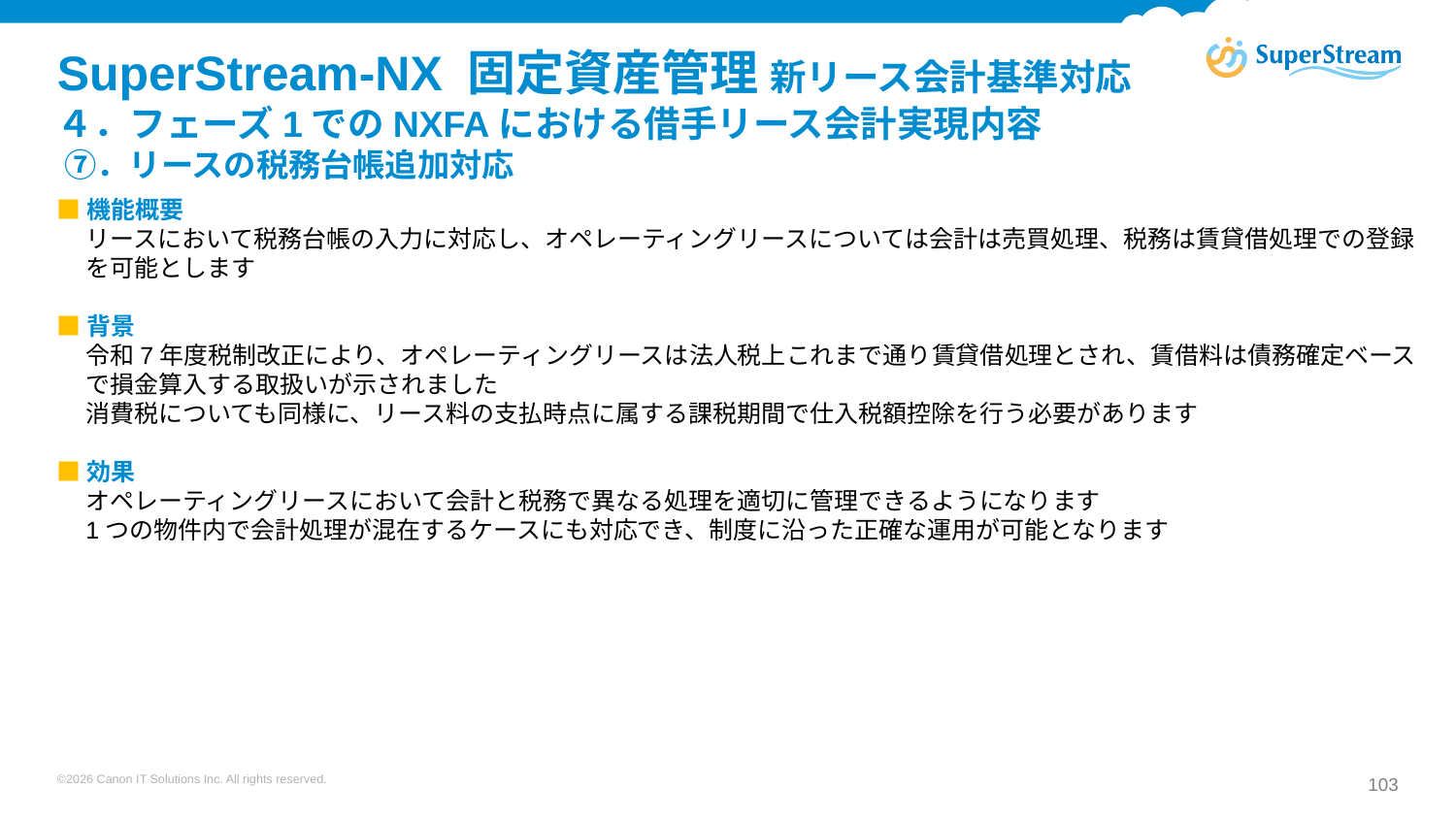

# SuperStream-NX 固定資産管理 新リース会計基準対応 ４．フェーズ1でのNXFAにおける借手リース会計実現内容 ⑦．リースの税務台帳追加対応
■機能概要
リースにおいて税務台帳の入力に対応し、オペレーティングリースについては会計は売買処理、税務は賃貸借処理での登録を可能とします

■背景
令和7年度税制改正により、オペレーティングリースは法人税上これまで通り賃貸借処理とされ、賃借料は債務確定ベースで損金算入する取扱いが示されました
消費税についても同様に、リース料の支払時点に属する課税期間で仕入税額控除を行う必要があります

■効果
オペレーティングリースにおいて会計と税務で異なる処理を適切に管理できるようになります
1つの物件内で会計処理が混在するケースにも対応でき、制度に沿った正確な運用が可能となります

©2026 Canon IT Solutions Inc. All rights reserved.
103